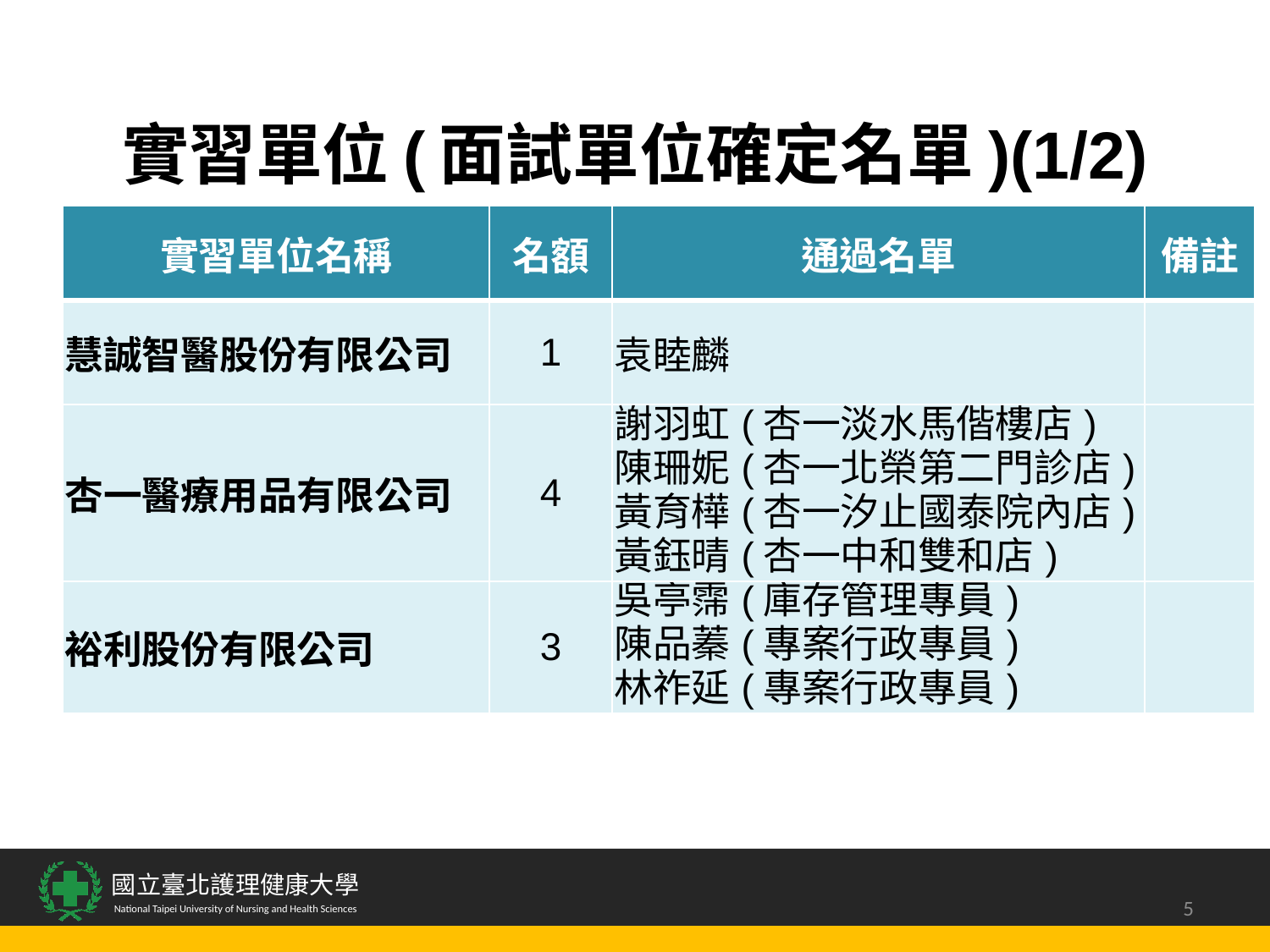

# 實習單位(面試單位確定名單)(1/2)
| 實習單位名稱 | 名額 | 通過名單 | 備註 |
| --- | --- | --- | --- |
| 慧誠智醫股份有限公司 | 1 | 袁睦麟 |  |
| 杏一醫療用品有限公司 | 4 | 謝羽虹(杏一淡水馬偕樓店) 陳珊妮(杏一北榮第二門診店) 黃育樺(杏一汐止國泰院內店) 黃鈺晴(杏一中和雙和店) |  |
| 裕利股份有限公司 | 3 | 吳亭霈(庫存管理專員) 陳品蓁(專案行政專員) 林祚延(專案行政專員) |  |

5